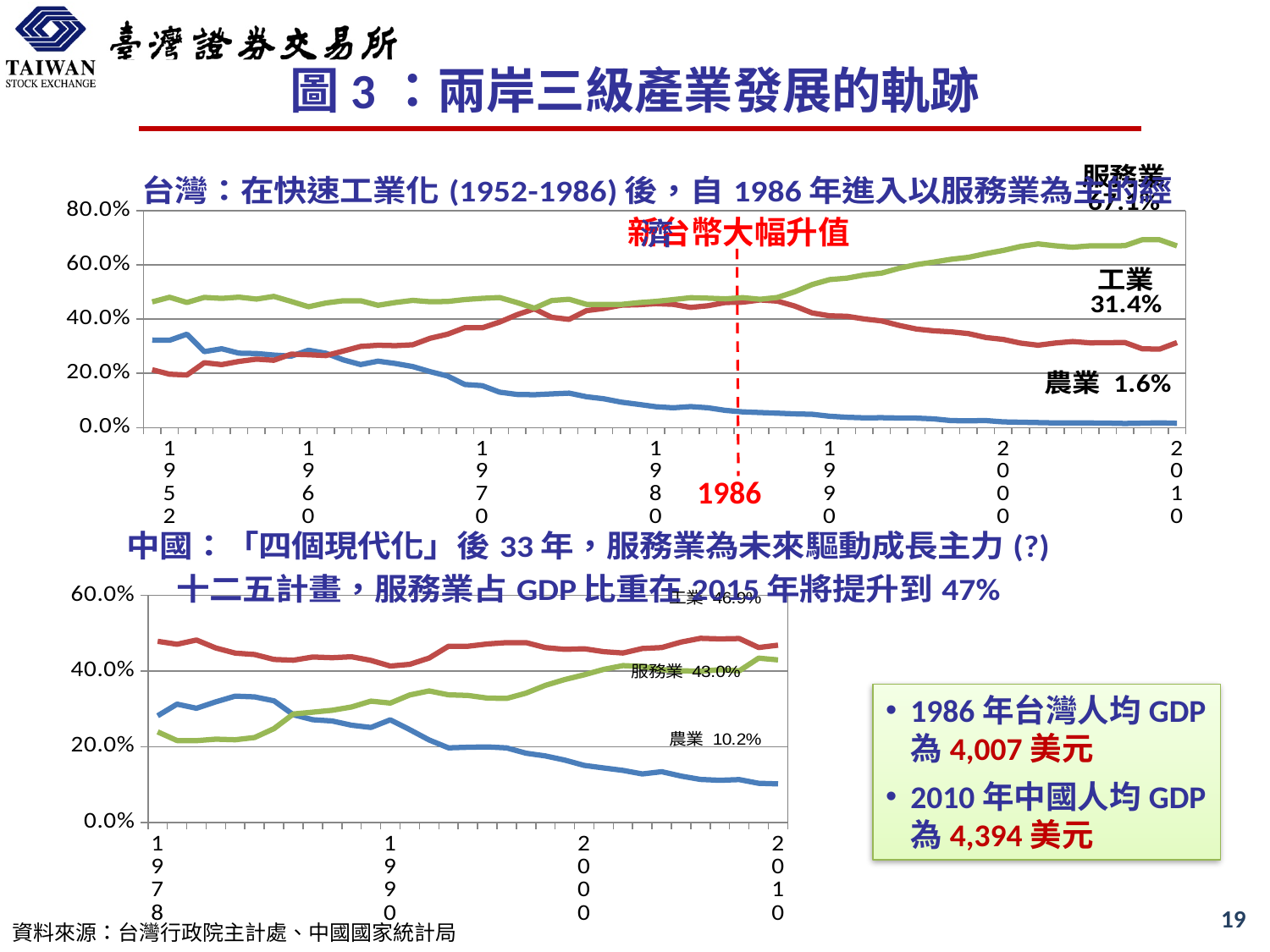

# 圖3：兩岸三級產業發展的軌跡

### Chart: 台灣：在快速工業化(1952-1986)後，自1986年進入以服務業為主的經濟

| Category | 農業 | 工業 | 服務業 |
|---|---|---|---|
|  | 0.3228423101881898 | 0.21333549643089159 | 0.4638221933809286 |
| 1952 | 0.32218422120457507 | 0.196858153150542 | 0.48095762564489497 |
|  | 0.3445436724025267 | 0.1939446743628839 | 0.4615116532345895 |
|  | 0.28027297254404643 | 0.23924773845421596 | 0.4804792890017499 |
|  | 0.2908508722190793 | 0.23234715319702837 | 0.4768019745839064 |
|  | 0.27451322290031965 | 0.24414414414414606 | 0.4813426329555363 |
|  | 0.27324322306026433 | 0.252582580340033 | 0.4741741965997095 |
|  | 0.26764666637014956 | 0.24825423653427386 | 0.48409909709558335 |
|  | 0.2634807940887113 | 0.27096637277410546 | 0.4655528331371908 |
| 1960 | 0.2853760378837625 | 0.2687059049386469 | 0.4459180571775961 |
|  | 0.2744742515312023 | 0.26577959253601324 | 0.4597461559327842 |
|  | 0.249731074793608 | 0.28217058282248825 | 0.46809834238390857 |
|  | 0.23249896850501994 | 0.2994544537661028 | 0.46804657772888203 |
|  | 0.24507188670733604 | 0.3037090794970873 | 0.4512190337955789 |
|  | 0.23627549344295962 | 0.3021034032691983 | 0.46162110328785044 |
|  | 0.22519083969465617 | 0.30545460316453266 | 0.46935455714082147 |
|  | 0.20612822921881344 | 0.3295431945520758 | 0.46432857622911555 |
|  | 0.1901544401544404 | 0.3444533383557774 | 0.4653922214897828 |
|  | 0.15888643348828047 | 0.36864030074424514 | 0.47247326576748805 |
| 1970 | 0.15465267520557113 | 0.36828994069796 | 0.4770573840964706 |
|  | 0.13067173349110273 | 0.38941731518986394 | 0.4799109513190526 |
|  | 0.1221455410346278 | 0.41645053957972566 | 0.4614039193856578 |
|  | 0.12104628354917712 | 0.43833042969749864 | 0.4406232867533288 |
|  | 0.12423918759336725 | 0.4068747418469155 | 0.46888607055972614 |
|  | 0.12698189267888968 | 0.3992514216036268 | 0.47376668571748887 |
|  | 0.11375280835370415 | 0.431593449294206 | 0.4546537423520933 |
|  | 0.1060018456082367 | 0.43955994909499263 | 0.4544382052967753 |
|  | 0.09382090798526202 | 0.4518012267018421 | 0.4543778653129056 |
|  | 0.08550322033586501 | 0.45341425845306804 | 0.46108252121107124 |
| 1980 | 0.07682861643972509 | 0.4574694898055714 | 0.4657018937547084 |
|  | 0.07287487506560289 | 0.45472850973347123 | 0.47239661520093323 |
|  | 0.07725644233517248 | 0.443430452359536 | 0.47931310530529636 |
|  | 0.07288744550608213 | 0.44960750093452156 | 0.47750505355939626 |
|  | 0.06322623489273609 | 0.46157660991226795 | 0.47519715519500416 |
|  | 0.05773336901413492 | 0.4627368737635349 | 0.4795297572223308 |
|  | 0.05536078285782448 | 0.4710984946658354 | 0.47354072247634127 |
|  | 0.052967963742307514 | 0.4667556983192459 | 0.48027633793845576 |
|  | 0.050272579447109486 | 0.4483543762717549 | 0.5013730442811393 |
|  | 0.04889020230901289 | 0.42312937916018956 | 0.527980418530808 |
| 1990 | 0.04174441722546072 | 0.41225105019847724 | 0.5460045325760626 |
|  | 0.037835618687906296 | 0.41067452691446016 | 0.5514898543976403 |
|  | 0.035895059224427005 | 0.40078034592582895 | 0.5633245948497475 |
|  | 0.036321788274350945 | 0.39349003848352976 | 0.5701881732421191 |
|  | 0.03508803143758896 | 0.3771469459743844 | 0.5877650225880316 |
|  | 0.03474940555858826 | 0.3637818998842006 | 0.6014686945572151 |
|  | 0.031879263247308005 | 0.3571263352542085 | 0.6109944014985051 |
|  | 0.02545601483973965 | 0.3532592028648809 | 0.6212847822953796 |
|  | 0.02482310386558929 | 0.3466927136883953 | 0.6284841824460153 |
|  | 0.025664404910282167 | 0.3323679600642126 | 0.641967635025522 |
| 2000 | 0.0209453512102118 | 0.32522568811768515 | 0.653828960672117 |
|  | 0.019599267500306158 | 0.311741788883139 | 0.6686589436165663 |
|  | 0.018164354849033545 | 0.30383651579380655 | 0.6779991293571754 |
|  | 0.0171198120132157 | 0.31204804637226596 | 0.6708321416145226 |
|  | 0.01677944573540639 | 0.3175137075877705 | 0.6657068466768412 |
|  | 0.016650612614633287 | 0.3125754964859779 | 0.670773890899401 |
|  | 0.016138315678617683 | 0.31330429091554907 | 0.6705573934058406 |
|  | 0.014920018079585227 | 0.3138363719676206 | 0.6712436099528039 |
|  | 0.01599637836394288 | 0.29050827436192284 | 0.6934953472741386 |
|  | 0.017380083750379714 | 0.28957042806957667 | 0.6930494881800476 |
| 2010 | 0.015746304298143058 | 0.313727356776047 | 0.6705263389258102 |
新台幣大幅升值
1986

### Chart: 中國：「四個現代化」後33年，服務業為未來驅動成長主力(?)
十二五計畫，服務業占GDP比重在2015年將提升到47%

| Category | 農業 | 工業 | 服務業 |
|---|---|---|---|
| 1978 | 0.2818856624800639 | 0.4787643021097923 | 0.23935003541014901 |
|  | 0.3126564796689759 | 0.4710062032274605 | 0.21633731710357645 |
|  | 0.30173924445848166 | 0.48222202558955035 | 0.2160387299519685 |
|  | 0.3188068686361254 | 0.46110024416329254 | 0.22009288720058587 |
|  | 0.33388756245655304 | 0.44765036455674934 | 0.21846207298670695 |
|  | 0.3317965807891811 | 0.4437958464698123 | 0.22440757274101095 |
|  | 0.32131976659034867 | 0.43086538795071694 | 0.2478148454589484 |
|  | 0.28442618523602925 | 0.4288580647858687 | 0.28671574997811505 |
|  | 0.27140069798336425 | 0.4372381157905723 | 0.2913611862260688 |
|  | 0.2681104709882536 | 0.43550606313439766 | 0.29638346587736786 |
|  | 0.2569572324312029 | 0.43789653016452934 | 0.3051462374042684 |
|  | 0.25105007943125995 | 0.42831116541972136 | 0.3206387551490279 |
| 1990 | 0.2711617829875639 | 0.4134065476152193 | 0.3154316693972277 |
|  | 0.24526318869279165 | 0.41788675005045517 | 0.3368500612567721 |
|  | 0.21789905217666425 | 0.4345464086422879 | 0.3475545391810565 |
|  | 0.19708433046186508 | 0.46568365791148986 | 0.33723201162665256 |
|  | 0.1986124582340162 | 0.4656928900105102 | 0.3356946517554786 |
|  | 0.19962274993904017 | 0.47175025905697676 | 0.3286269910039907 |
|  | 0.196910102981851 | 0.4753663841898817 | 0.3277235128282784 |
|  | 0.18287109856900224 | 0.47539014034922633 | 0.3417387610817768 |
|  | 0.17555954126728798 | 0.4621224527415515 | 0.36231800599116676 |
|  | 0.1647024259674175 | 0.45757057587817057 | 0.3777269981544253 |
| 2000 | 0.15063034458337596 | 0.4591652734469385 | 0.3902043819696977 |
|  | 0.1439172359012708 | 0.4515271894423874 | 0.4045555746563457 |
|  | 0.1374274917105285 | 0.44789797450352326 | 0.41467453378595637 |
|  | 0.12797353104770745 | 0.4596896271732378 | 0.41233684177906105 |
|  | 0.13393142760963386 | 0.462253441168688 | 0.4038151312216816 |
|  | 0.12236829034796914 | 0.4768356013678537 | 0.4007963547638618 |
|  | 0.11343716010730202 | 0.4867888648498254 | 0.3997735031745016 |
|  | 0.1112568090239777 | 0.48502247910656276 | 0.4037206579515785 |
|  | 0.11308078624405521 | 0.4861921708185053 | 0.4007270664818188 |
|  | 0.10333144618850523 | 0.46241599516578463 | 0.4342525586457145 |
| 2010 | 0.10175560262624322 | 0.46856524022382867 | 0.4296791571499289 |
1986年台灣人均GDP
為4,007美元
2010年中國人均GDP
為4,394美元
19
資料來源：台灣行政院主計處、中國國家統計局